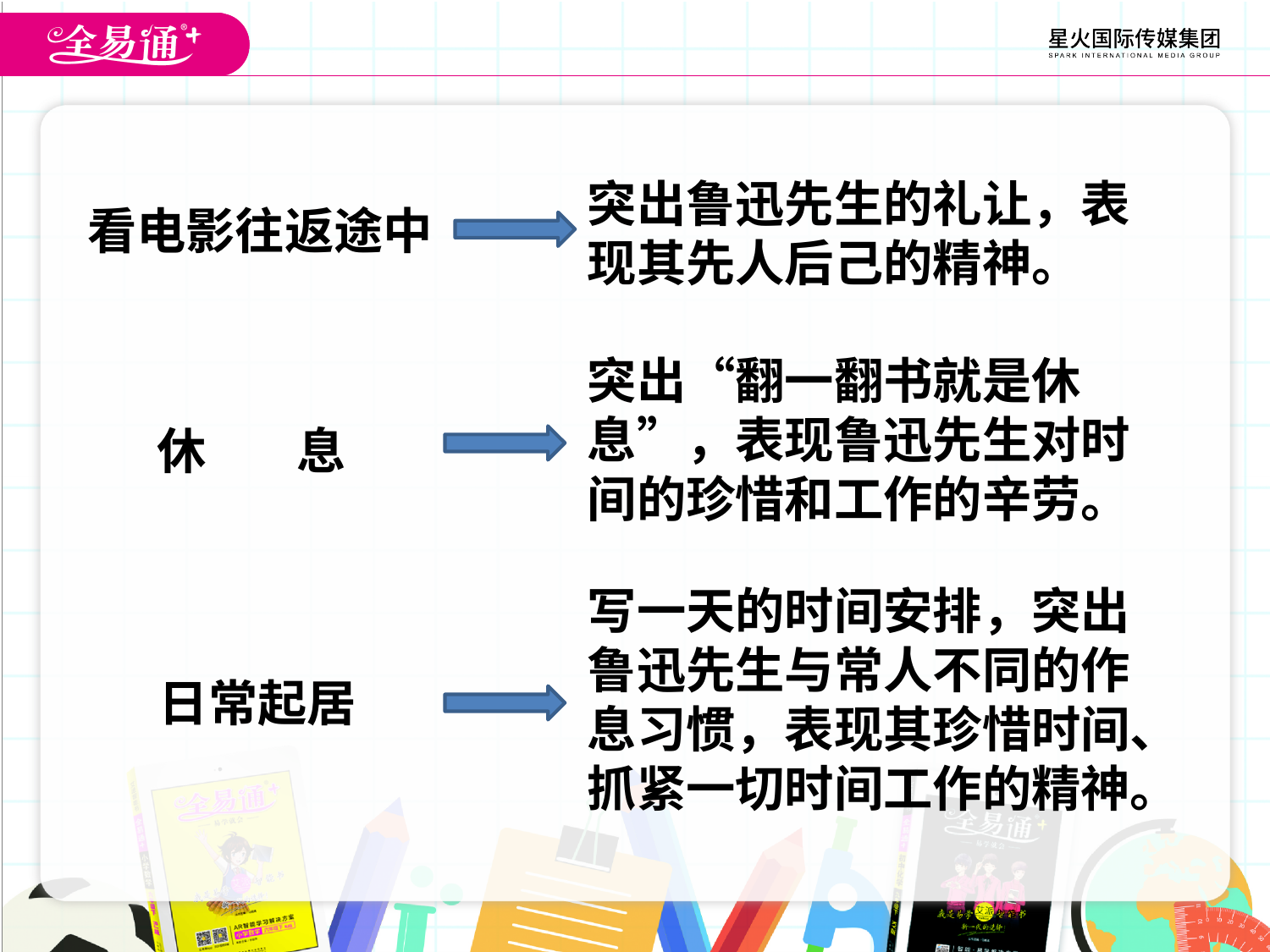

突出鲁迅先生的礼让，表现其先人后己的精神。
看电影往返途中

突出“翻一翻书就是休息”，表现鲁迅先生对时间的珍惜和工作的辛劳。
休        息

写一天的时间安排，突出鲁迅先生与常人不同的作息习惯，表现其珍惜时间、抓紧一切时间工作的精神。
日常起居